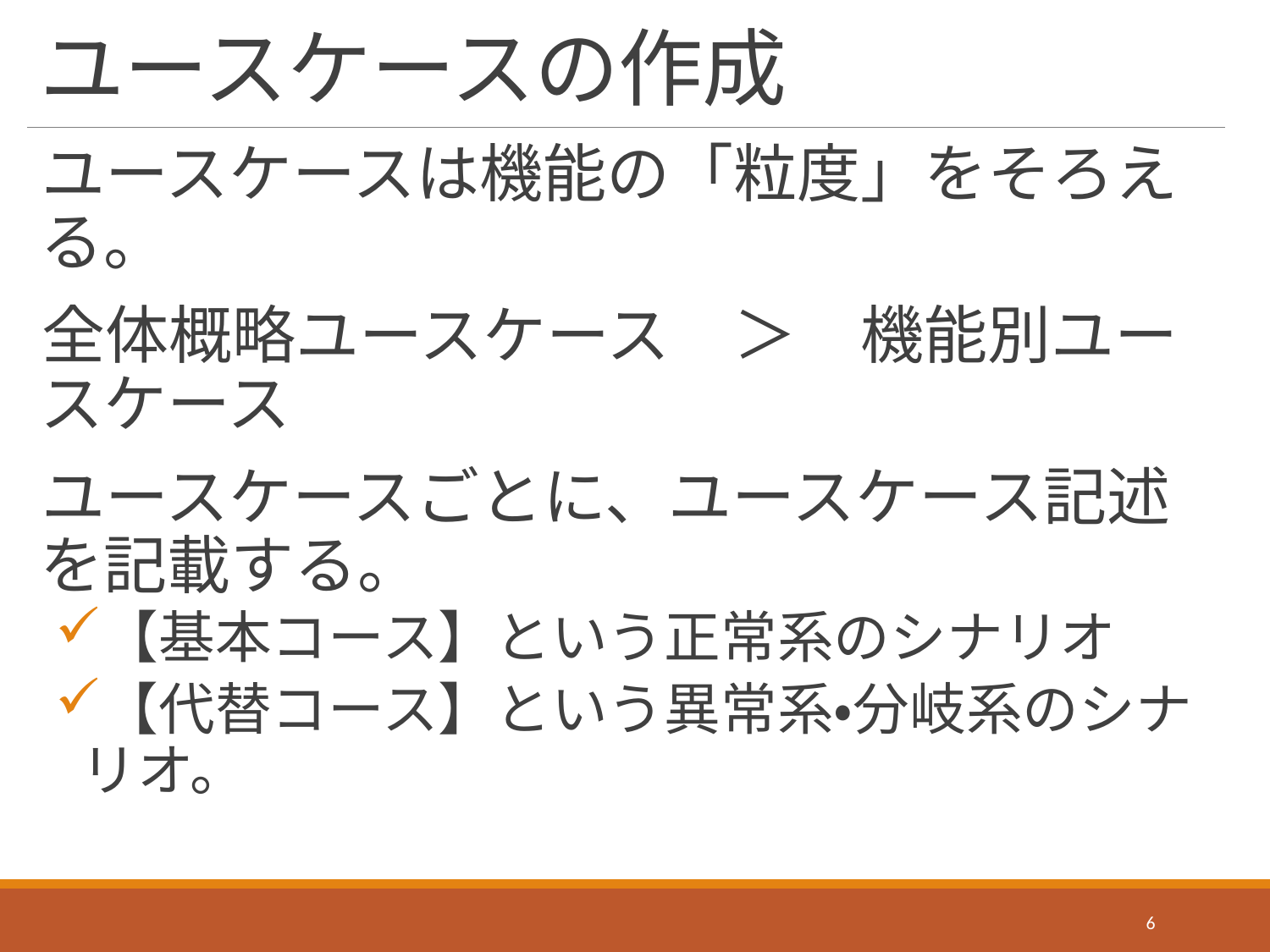

# ユースケースの作成
ユースケースは機能の「粒度」をそろえる。
全体概略ユースケース　＞　機能別ユースケース
ユースケースごとに、ユースケース記述を記載する。
【基本コース】という正常系のシナリオ
【代替コース】という異常系・分岐系のシナリオ。

6